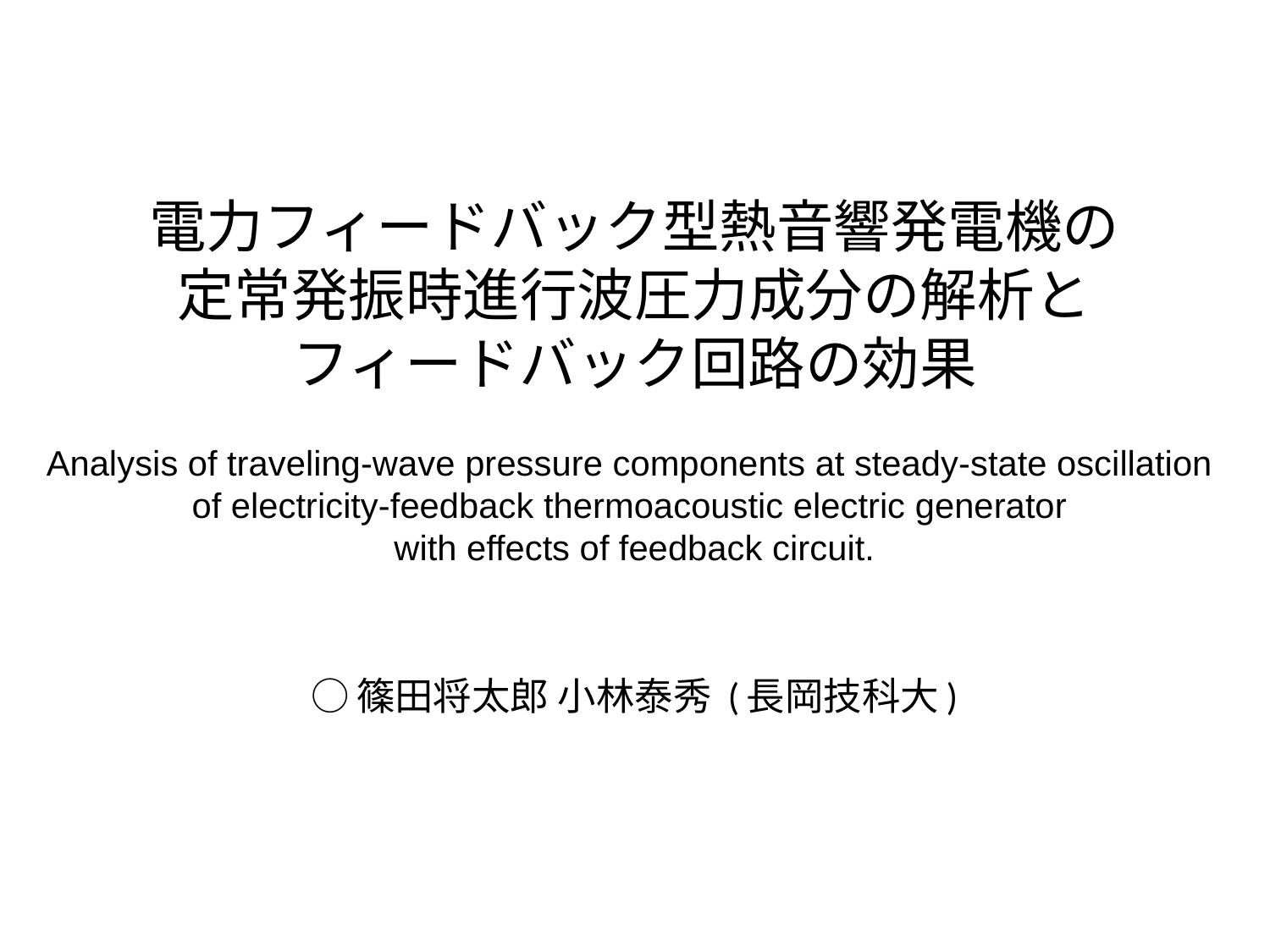

# 電力フィードバック型熱音響発電機の 定常発振時進行波圧力成分の解析と フィードバック回路の効果

Analysis of traveling-wave pressure components at steady-state oscillation
of electricity-feedback thermoacoustic electric generator
with effects of feedback circuit.
○篠田将太郎 小林泰秀 (長岡技科大)